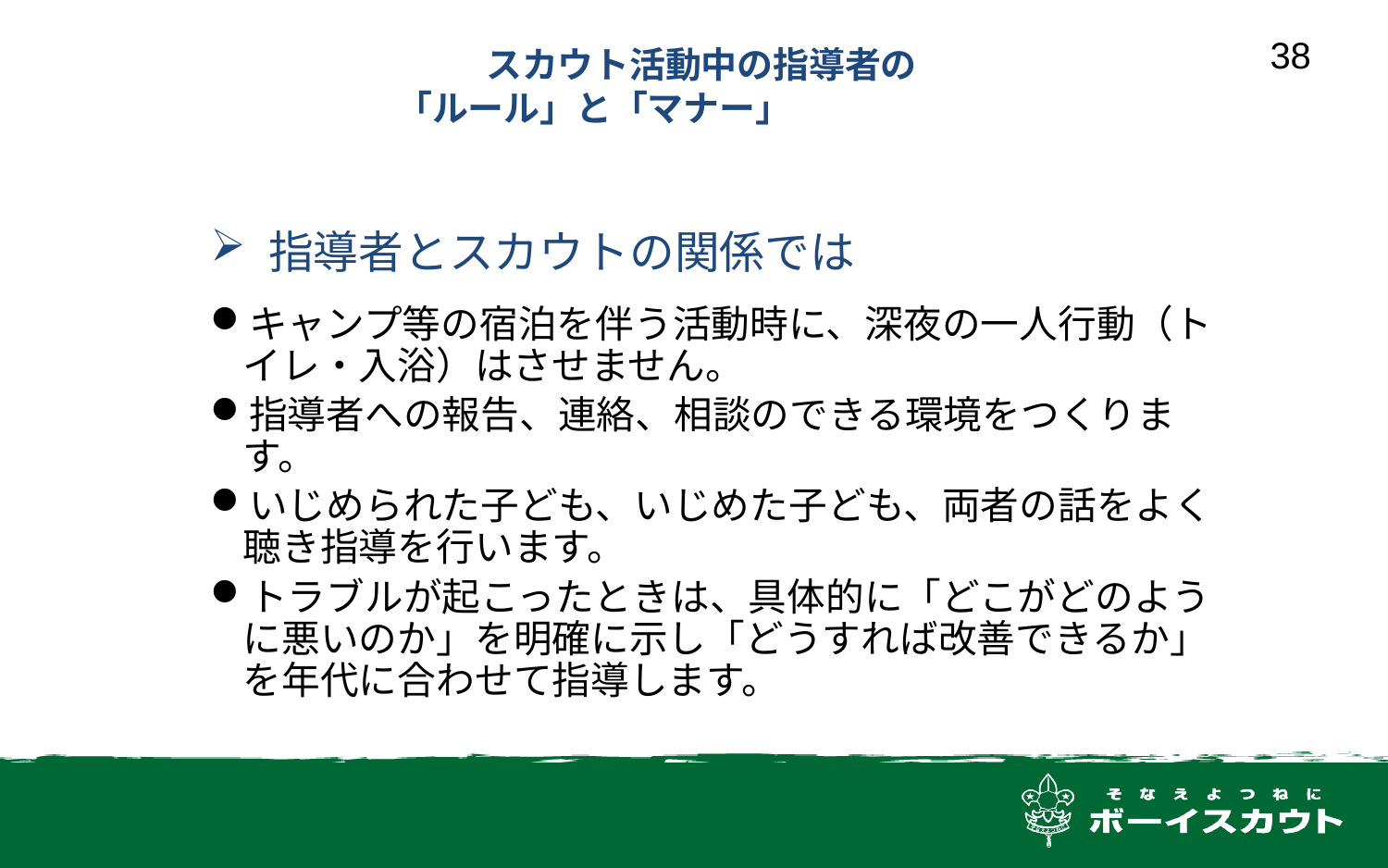

38
スカウト活動中の指導者の
「ルール」と「マナー」
指導者とスカウトの関係では
キャンプ等の宿泊を伴う活動時に、深夜の一人行動（トイレ・入浴）はさせません。
指導者への報告、連絡、相談のできる環境をつくります。
いじめられた子ども、いじめた子ども、両者の話をよく聴き指導を行います。
トラブルが起こったときは、具体的に「どこがどのように悪いのか」を明確に示し「どうすれば改善できるか」を年代に合わせて指導します。